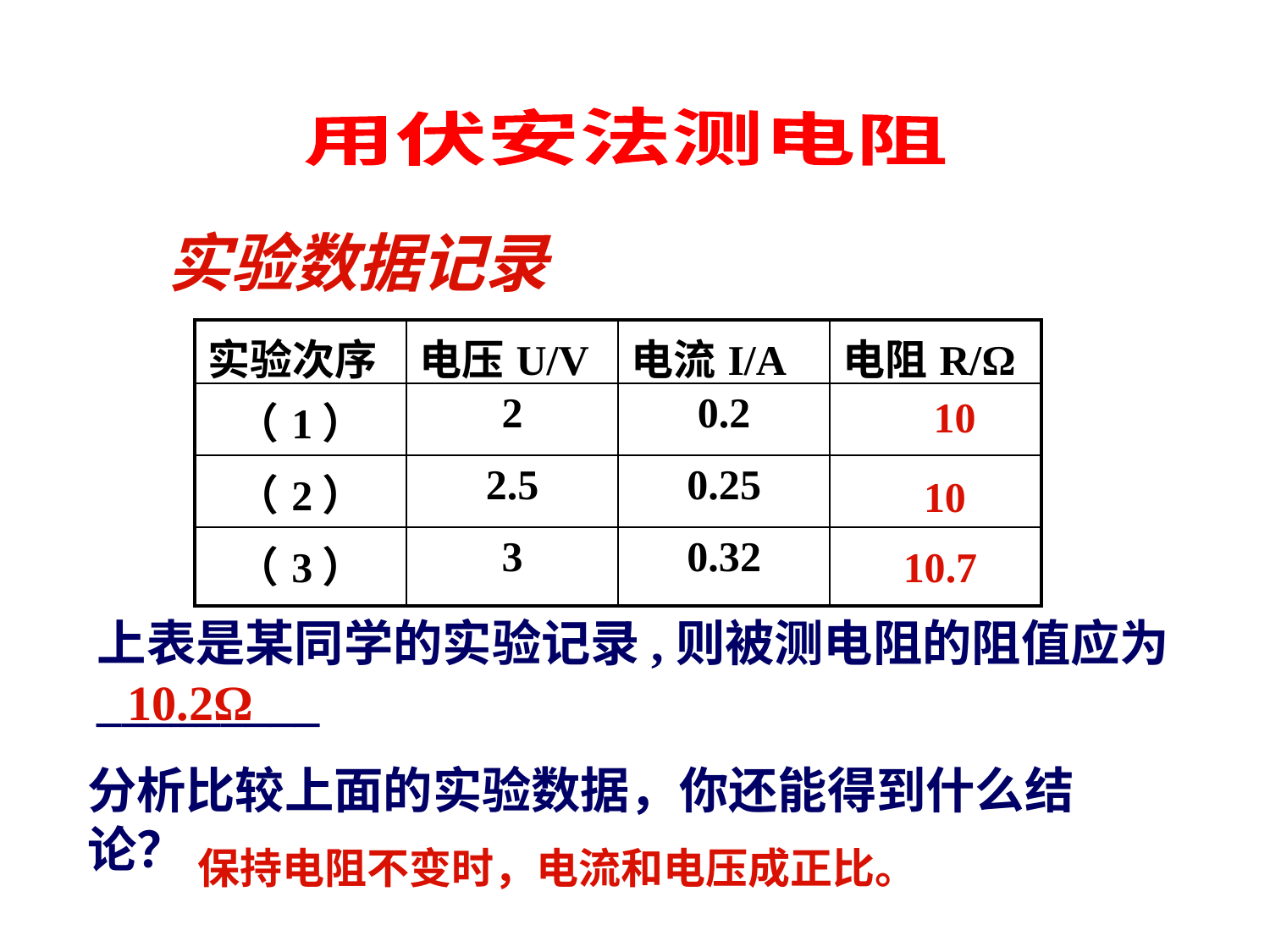

用伏安法测电阻
实验数据记录
| 实验次序 | 电压U/V | 电流I/A | 电阻R/Ω |
| --- | --- | --- | --- |
| （1） | 2 | 0.2 |  |
| （2） | 2.5 | 0.25 |  |
| （3） | 3 | 0.32 |  |
10

10
10.7
上表是某同学的实验记录,则被测电阻的阻值应为_________
10.2Ω
分析比较上面的实验数据，你还能得到什么结论？
保持电阻不变时，电流和电压成正比。